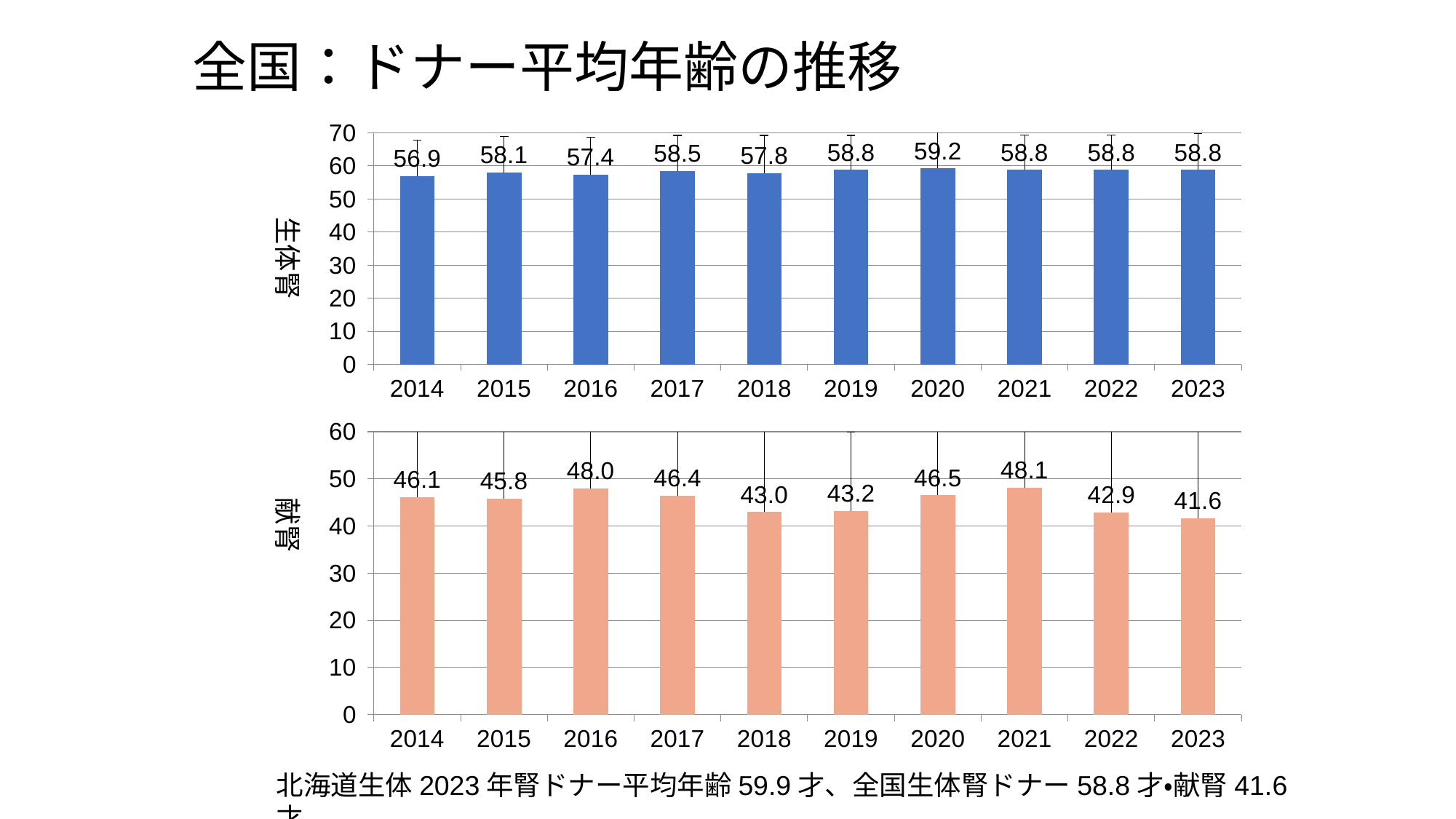

# 全国：ドナー平均年齢の推移

### Chart

| Category | mean |
|---|---|
| 2014 | 56.9 |
| 2015 | 58.1 |
| 2016 | 57.4 |
| 2017 | 58.5 |
| 2018 | 57.8 |
| 2019 | 58.8 |
| 2020 | 59.2 |
| 2021 | 58.8 |
| 2022 | 58.8 |
| 2023 | 58.8 |
生体腎

### Chart

| Category | mean |
|---|---|
| 2014 | 46.1 |
| 2015 | 45.8 |
| 2016 | 48.0 |
| 2017 | 46.4 |
| 2018 | 43.0 |
| 2019 | 43.2 |
| 2020 | 46.5 |
| 2021 | 48.1 |
| 2022 | 42.9 |
| 2023 | 41.6 |
献腎
北海道生体2023年腎ドナー平均年齢59.9才、全国生体腎ドナー58.8才・献腎41.6才